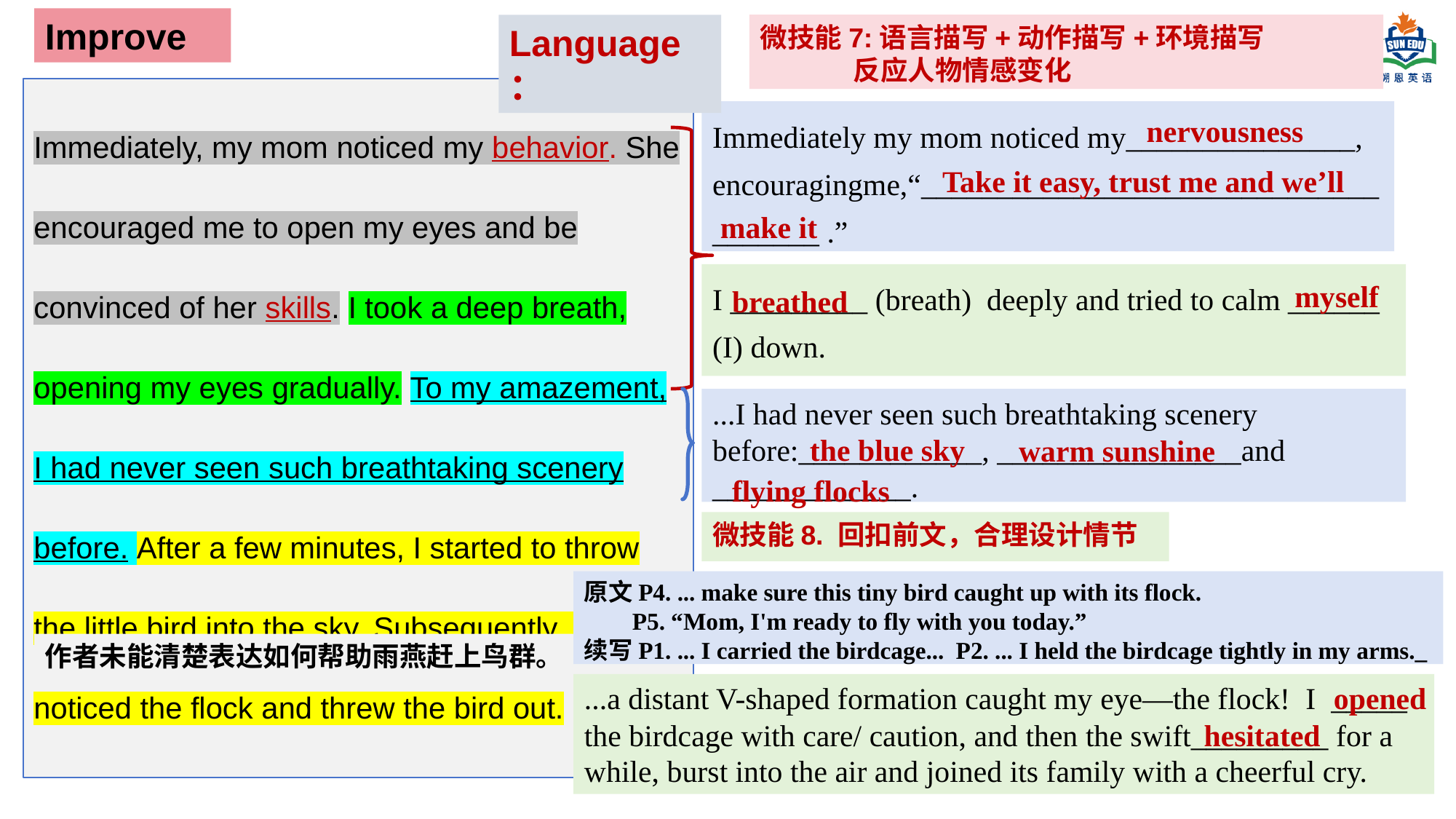

Improve

微技能7:语言描写+动作描写+环境描写
              反应人物情感变化
Language：
Immediately, my mom noticed my behavior. She encouraged me to open my eyes and be convinced of her skills. I took a deep breath, opening my eyes gradually. To my amazement, I had never seen such breathtaking scenery before. After a few minutes, I started to throw the little bird into the sky. Subsequently, I noticed the flock and threw the bird out. ...
Immediately my mom noticed my_______________,  encouragingme,“_____________________________________ .”

nervousness

Take it easy, trust me and we’ll

 make it
I _________ (breath)  deeply and tried to calm ______
(I) down.
myself
breathed

...I had never seen such breathtaking scenery before:____________, ________________and _____________.
 warm sunshine
the blue sky
flying flocks
微技能8. 回扣前文，合理设计情节
原文P4. ... make sure this tiny bird caught up with its flock.
        P5. “Mom, I'm ready to fly with you today.”
续写P1. ... I carried the birdcage...  P2. ... I held the birdcage tightly in my arms._

作者未能清楚表达如何帮助雨燕赶上鸟群。
...a distant V-shaped formation caught my eye—the flock!  I  _____   the birdcage with care/ caution, and then the swift_________ for a while, burst into the air and joined its family with a cheerful cry.
opened
hesitated